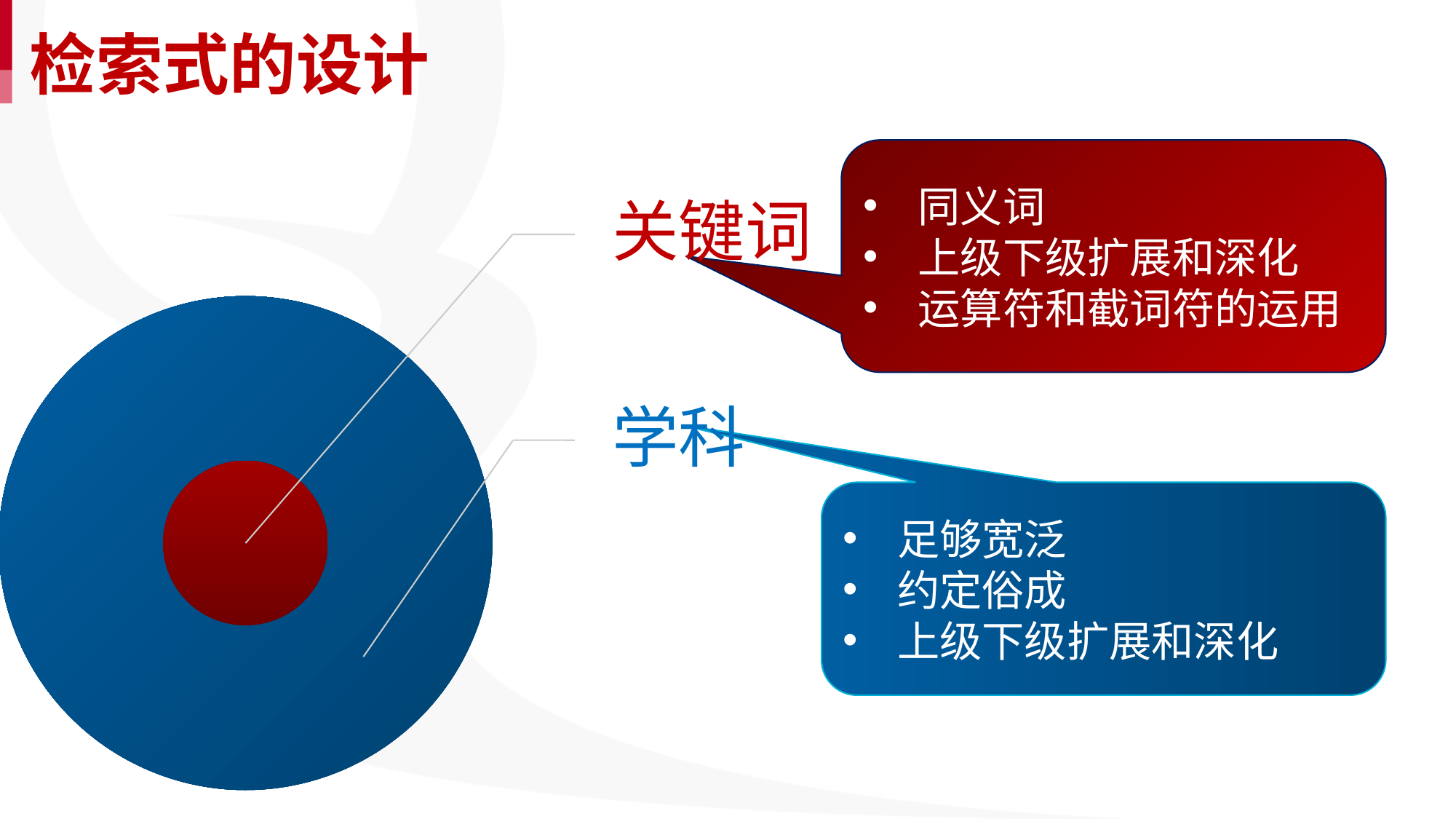

检索式的设计
关键词
学科
同义词
上级下级扩展和深化
运算符和截词符的运用
足够宽泛
约定俗成
上级下级扩展和深化